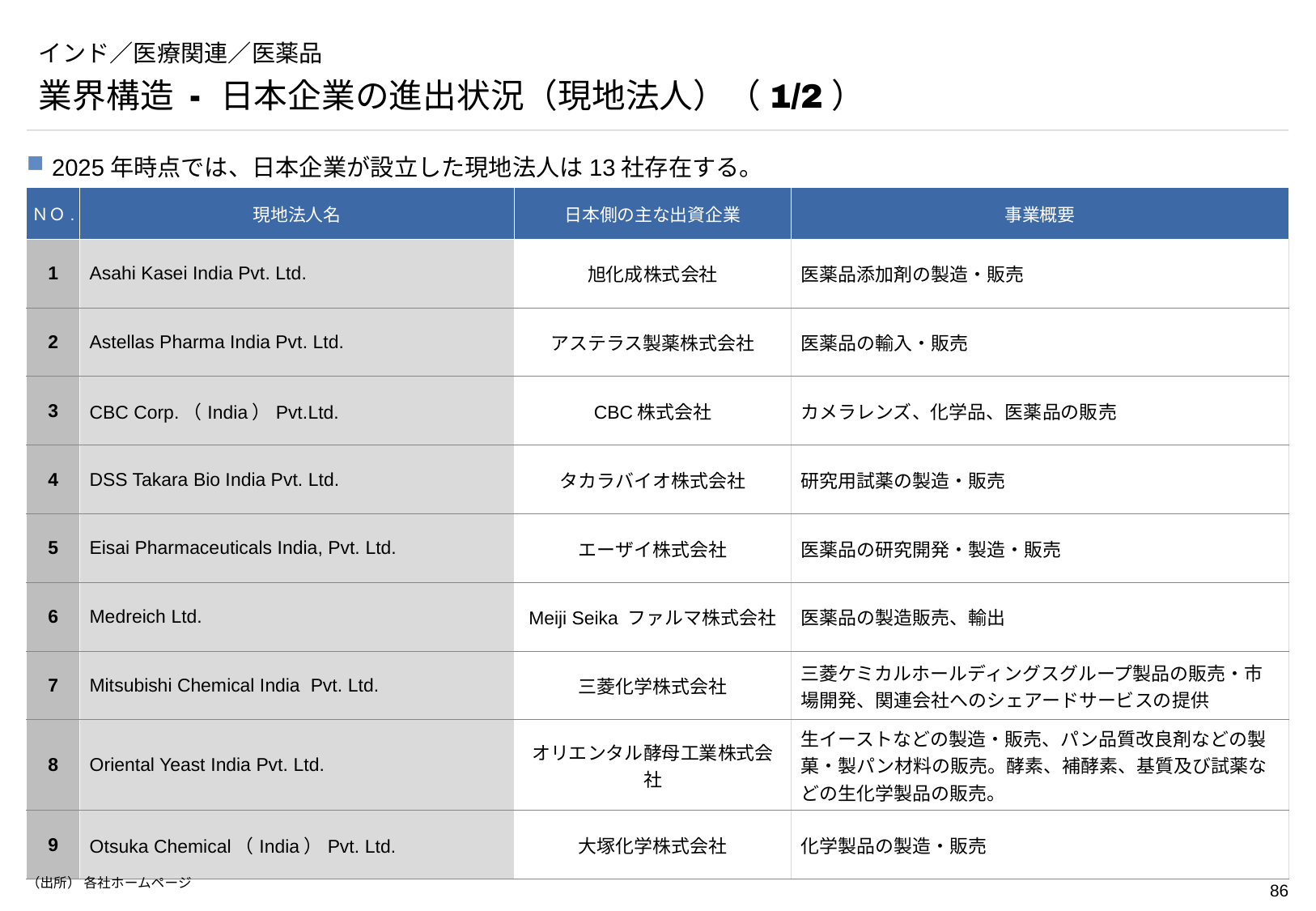

# インド／医療関連／医薬品
業界構造 - 日本企業の進出状況（現地法人）（1/2）
2025年時点では、日本企業が設立した現地法人は13社存在する。
| ＮＯ. | 現地法人名 | 日本側の主な出資企業 | 事業概要 |
| --- | --- | --- | --- |
| 1 | Asahi Kasei India Pvt. Ltd. | 旭化成株式会社 | 医薬品添加剤の製造・販売 |
| 2 | Astellas Pharma India Pvt. Ltd. | アステラス製薬株式会社 | 医薬品の輸入・販売 |
| 3 | CBC Corp.（India）Pvt.Ltd. | CBC株式会社 | カメラレンズ、化学品、医薬品の販売 |
| 4 | DSS Takara Bio India Pvt. Ltd. | タカラバイオ株式会社 | 研究用試薬の製造・販売 |
| 5 | Eisai Pharmaceuticals India, Pvt. Ltd. | エーザイ株式会社 | 医薬品の研究開発・製造・販売 |
| 6 | Medreich Ltd. | Meiji Seika ファルマ株式会社 | 医薬品の製造販売、輸出 |
| 7 | Mitsubishi Chemical India Pvt. Ltd. | 三菱化学株式会社 | 三菱ケミカルホールディングスグループ製品の販売・市場開発、関連会社へのシェアードサービスの提供 |
| 8 | Oriental Yeast India Pvt. Ltd. | オリエンタル酵母工業株式会社 | 生イーストなどの製造・販売、パン品質改良剤などの製菓・製パン材料の販売。酵素、補酵素、基質及び試薬などの生化学製品の販売。 |
| 9 | Otsuka Chemical（India）Pvt. Ltd. | 大塚化学株式会社 | 化学製品の製造・販売 |
（出所） 各社ホームページ